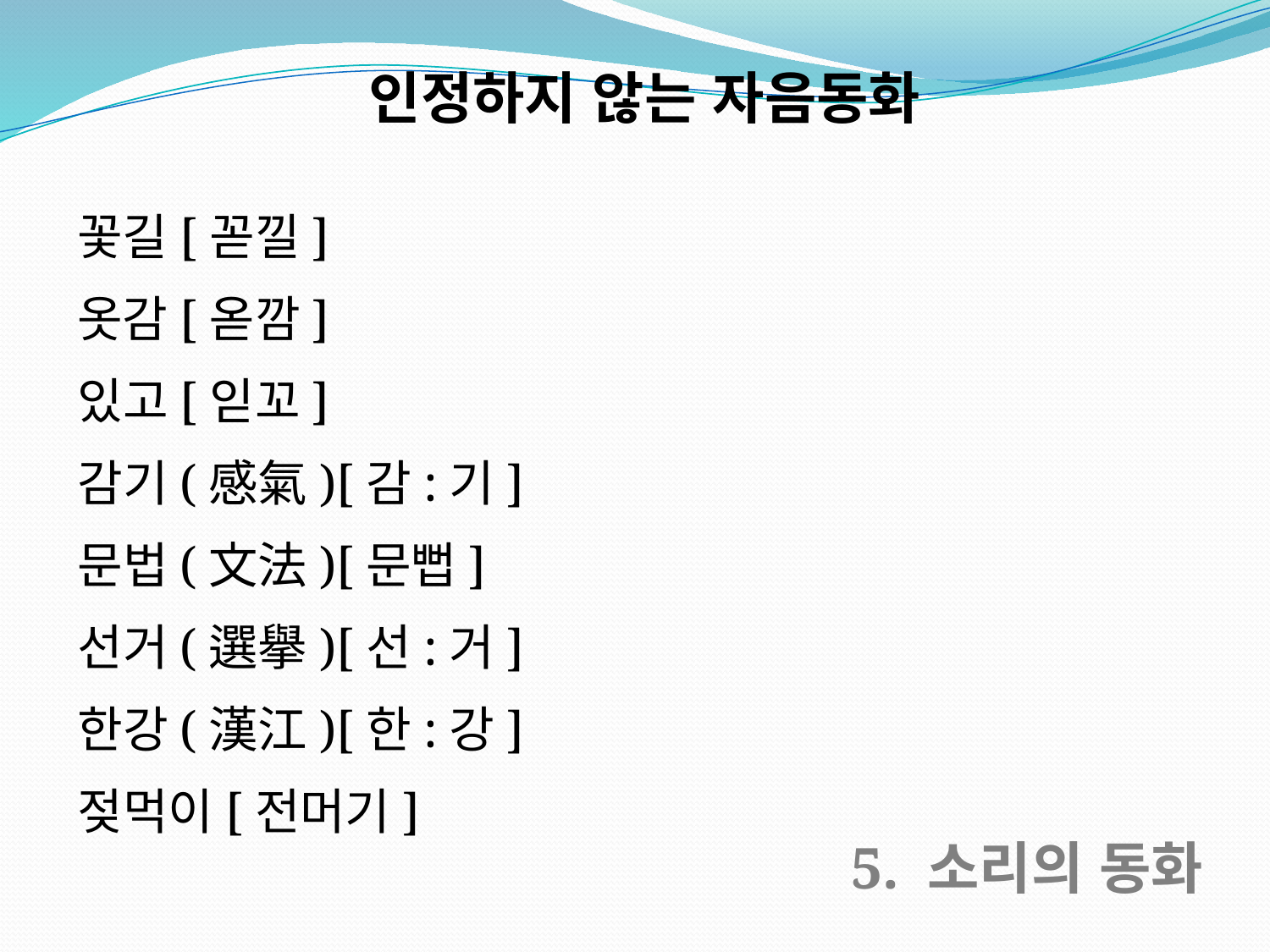

인정하지 않는 자음동화
꽃길[꼳낄]
옷감[옫깜]
있고[읻꼬]
감기(感氣)[감:기]
문법(文法)[문뻡]
선거(選擧)[선:거]
한강(漢江)[한:강]
젖먹이[전머기]

5. 소리의 동화